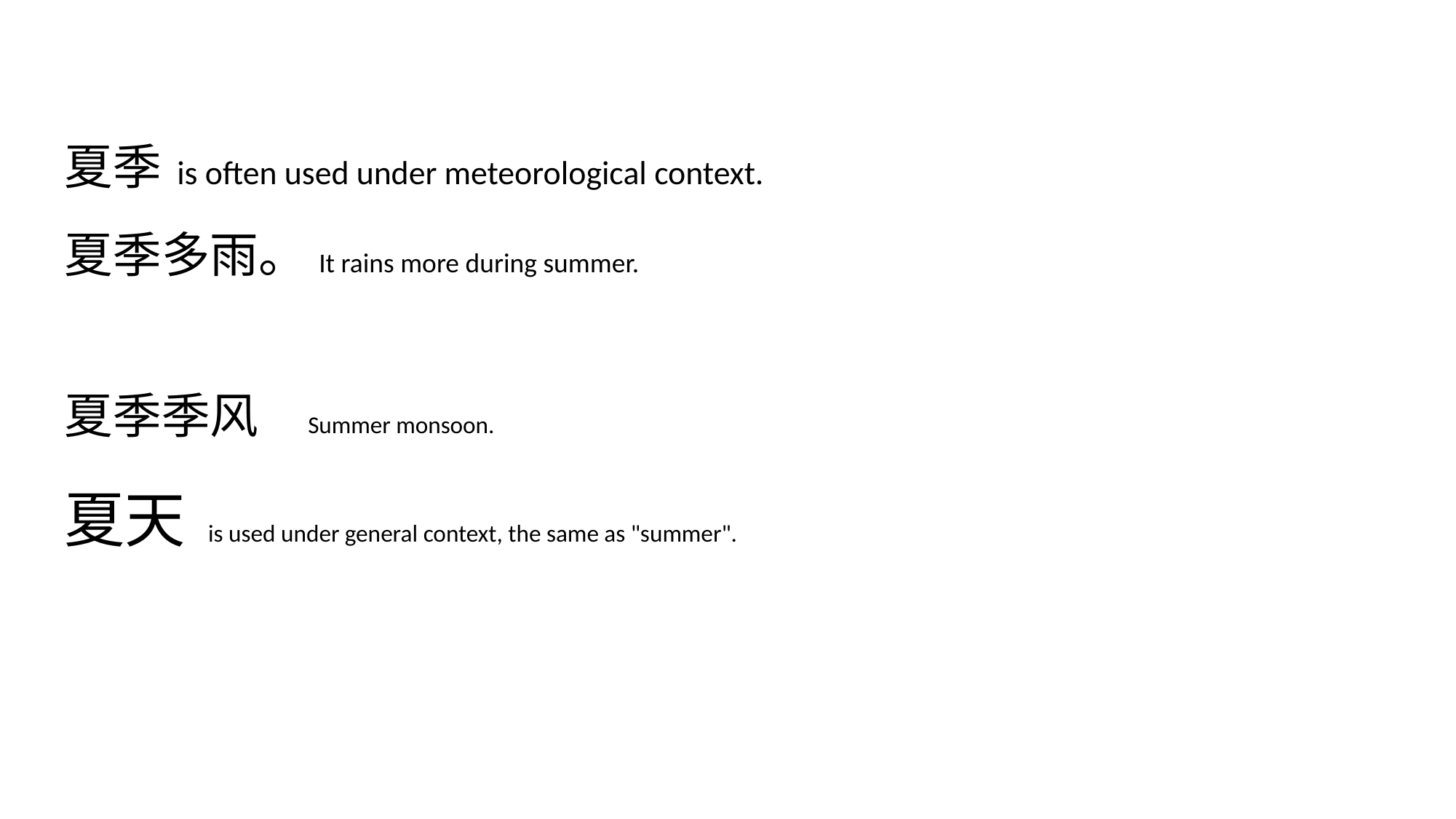

# 夏季 is often used under meteorological context. 夏季多雨。It rains more during summer. 夏季季风    Summer monsoon. 夏天 is used under general context, the same as "summer".